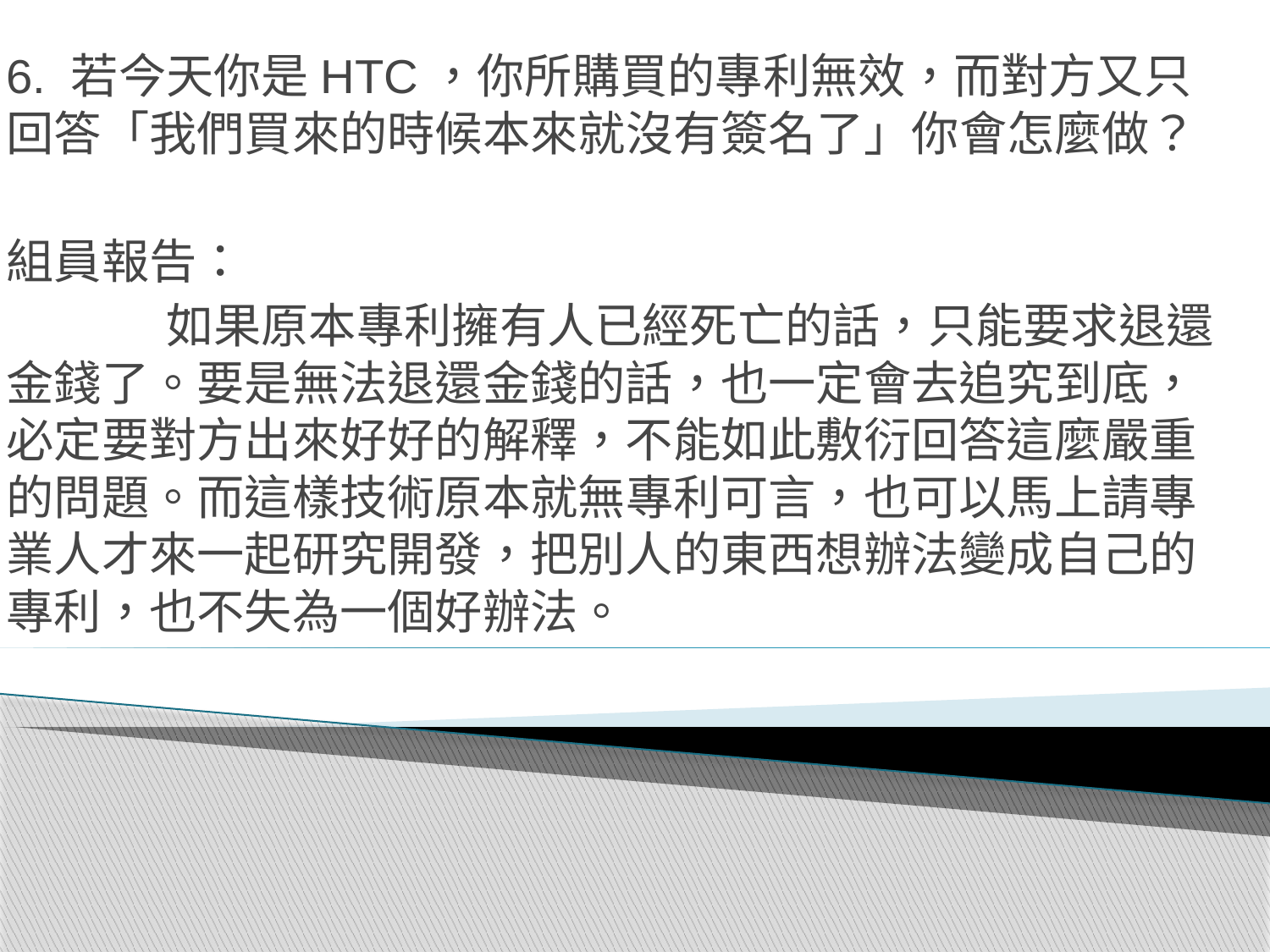

6. 若今天你是HTC，你所購買的專利無效，而對方又只回答「我們買來的時候本來就沒有簽名了」你會怎麼做？

組員報告：
              如果原本專利擁有人已經死亡的話，只能要求退還金錢了。要是無法退還金錢的話，也一定會去追究到底，必定要對方出來好好的解釋，不能如此敷衍回答這麼嚴重的問題。而這樣技術原本就無專利可言，也可以馬上請專業人才來一起研究開發，把別人的東西想辦法變成自己的專利，也不失為一個好辦法。